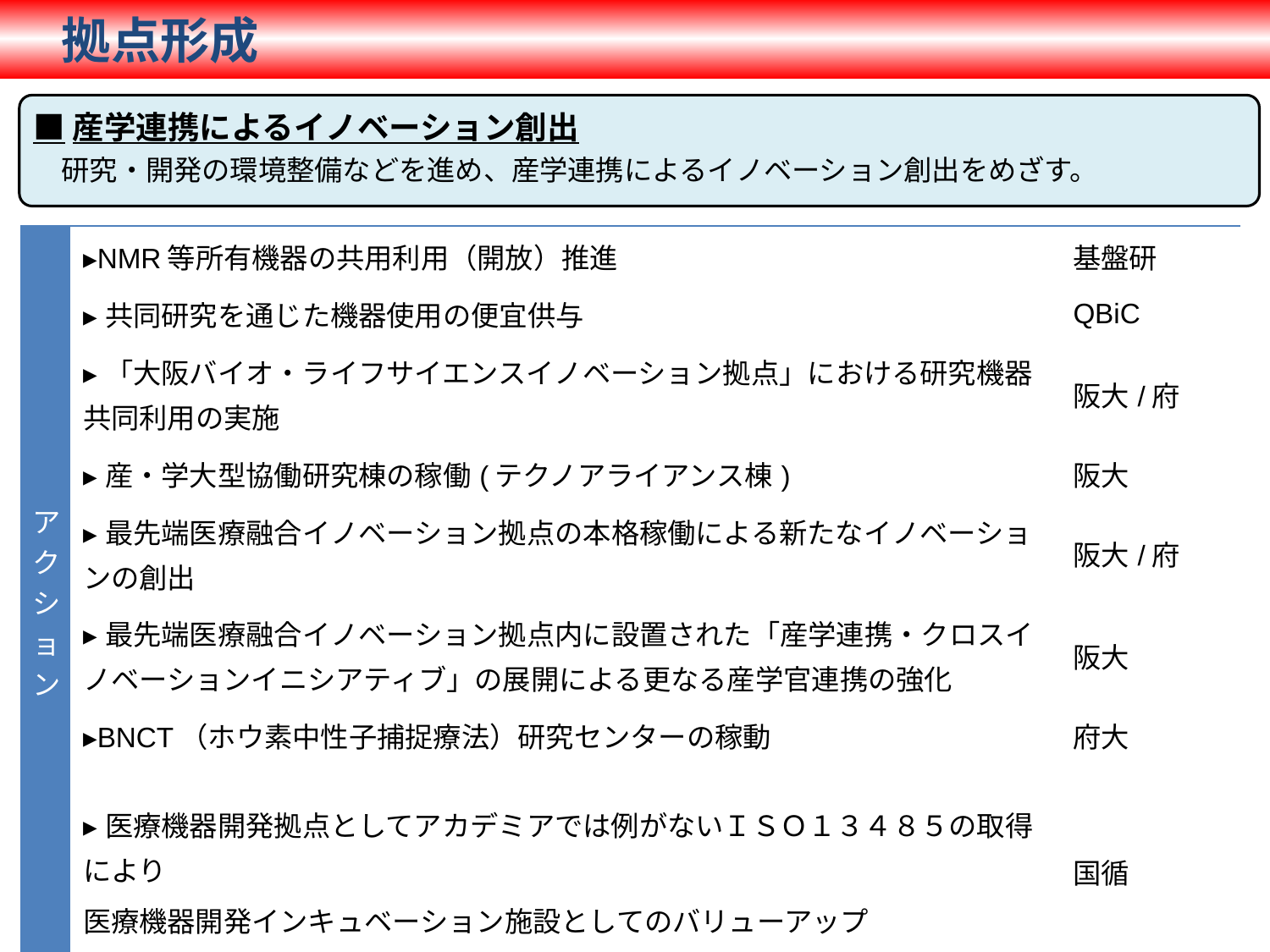

拠点形成
■産学連携によるイノベーション創出
　研究・開発の環境整備などを進め、産学連携によるイノベーション創出をめざす。
| アクション | ▸NMR等所有機器の共用利用（開放）推進 | 基盤研 |
| --- | --- | --- |
|  | ▸共同研究を通じた機器使用の便宜供与 | QBiC |
|  | ▸「大阪バイオ・ライフサイエンスイノベーション拠点」における研究機器共同利用の実施 | 阪大/府 |
|  | ▸産・学大型協働研究棟の稼働(テクノアライアンス棟) | 阪大 |
|  | ▸最先端医療融合イノベーション拠点の本格稼働による新たなイノベーションの創出 | 阪大/府 |
|  | ▸最先端医療融合イノベーション拠点内に設置された「産学連携・クロスイノベーションイニシアティブ」の展開による更なる産学官連携の強化 | 阪大 |
|  | ▸BNCT（ホウ素中性子捕捉療法）研究センターの稼動 | 府大 |
|  | ▸医療機器開発拠点としてアカデミアでは例がないＩＳＯ１３４８５の取得により 医療機器開発インキュベーション施設としてのバリューアップ | 国循 |